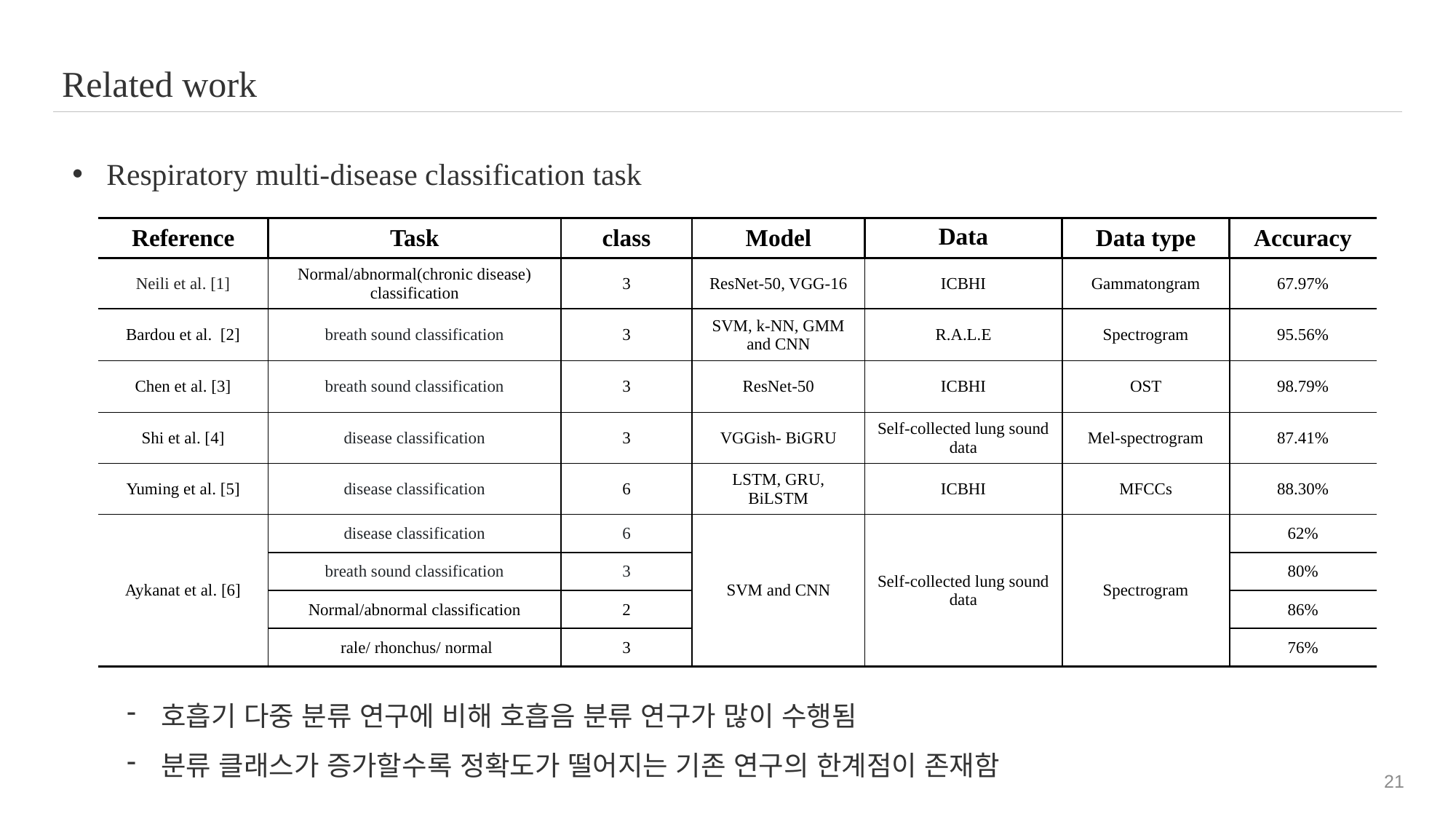

Related work
Respiratory multi-disease classification task

호흡기 다중 분류 연구에 비해 호흡음 분류 연구가 많이 수행됨
분류 클래스가 증가할수록 정확도가 떨어지는 기존 연구의 한계점이 존재함
| Reference | Task | class | Model | Data | Data type | Accuracy |
| --- | --- | --- | --- | --- | --- | --- |
| Neili et al. [1] | Normal/abnormal(chronic disease) classification | 3 | ResNet-50, VGG-16 | ICBHI | Gammatongram | 67.97% |
| Bardou et al. [2] | breath sound classification | 3 | SVM, k-NN, GMM and CNN | R.A.L.E | Spectrogram | 95.56% |
| Chen et al. [3] | breath sound classification | 3 | ResNet-50 | ICBHI | OST | 98.79% |
| Shi et al. [4] | disease classification | 3 | VGGish- BiGRU | Self-collected lung sound data | Mel-spectrogram | 87.41% |
| Yuming et al. [5] | disease classification | 6 | LSTM, GRU, BiLSTM | ICBHI | MFCCs | 88.30% |
| Aykanat et al. [6] | disease classification | 6 | SVM and CNN | Self-collected lung sound data | Spectrogram | 62% |
|  | breath sound classification | 3 |  |  |  | 80% |
|  | Normal/abnormal classification | 2 |  |  |  | 86% |
|  | rale/ rhonchus/ normal | 3 |  |  |  | 76% |
21